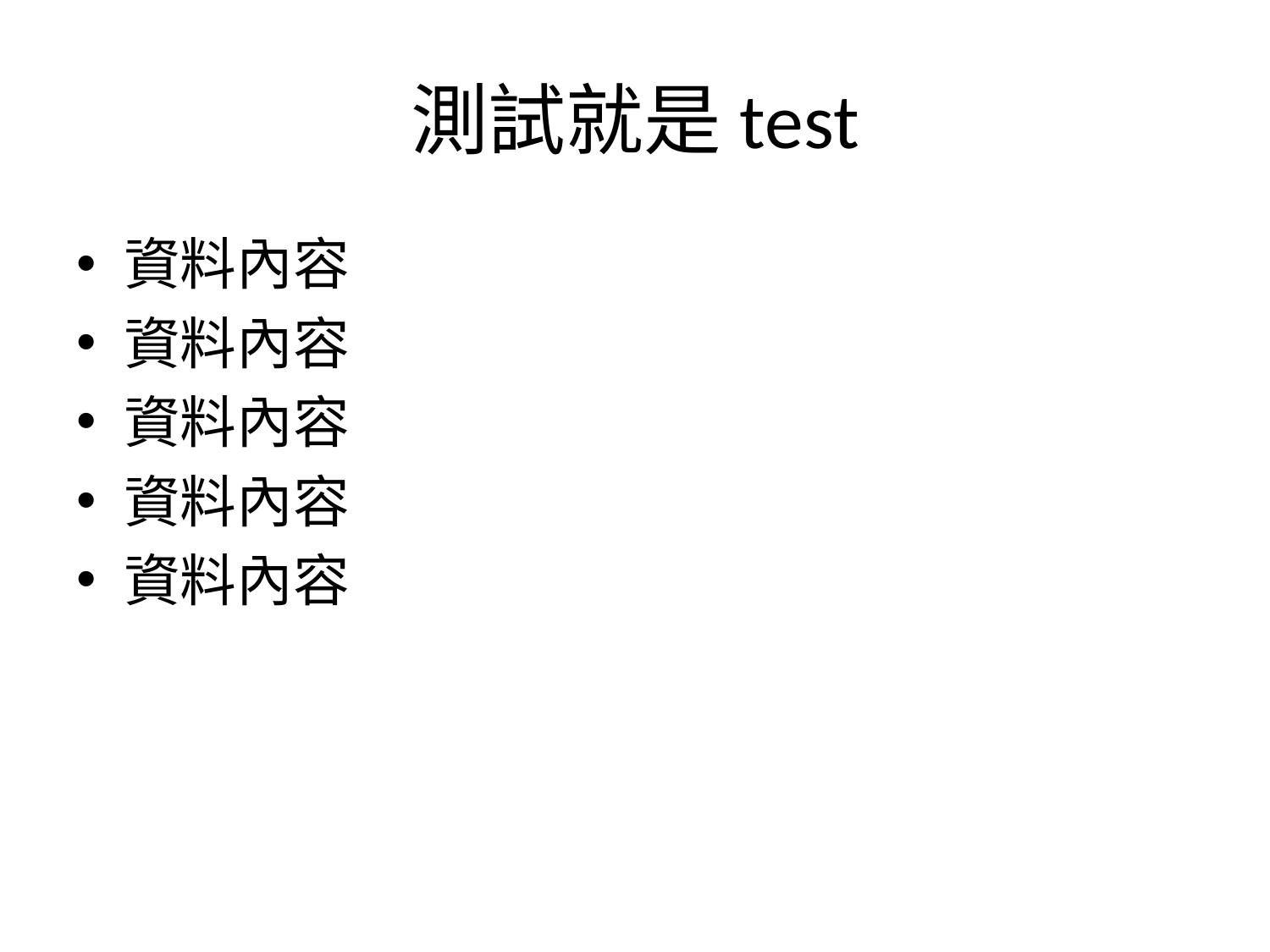

# 測試就是test
資料內容
資料內容
資料內容
資料內容
資料內容